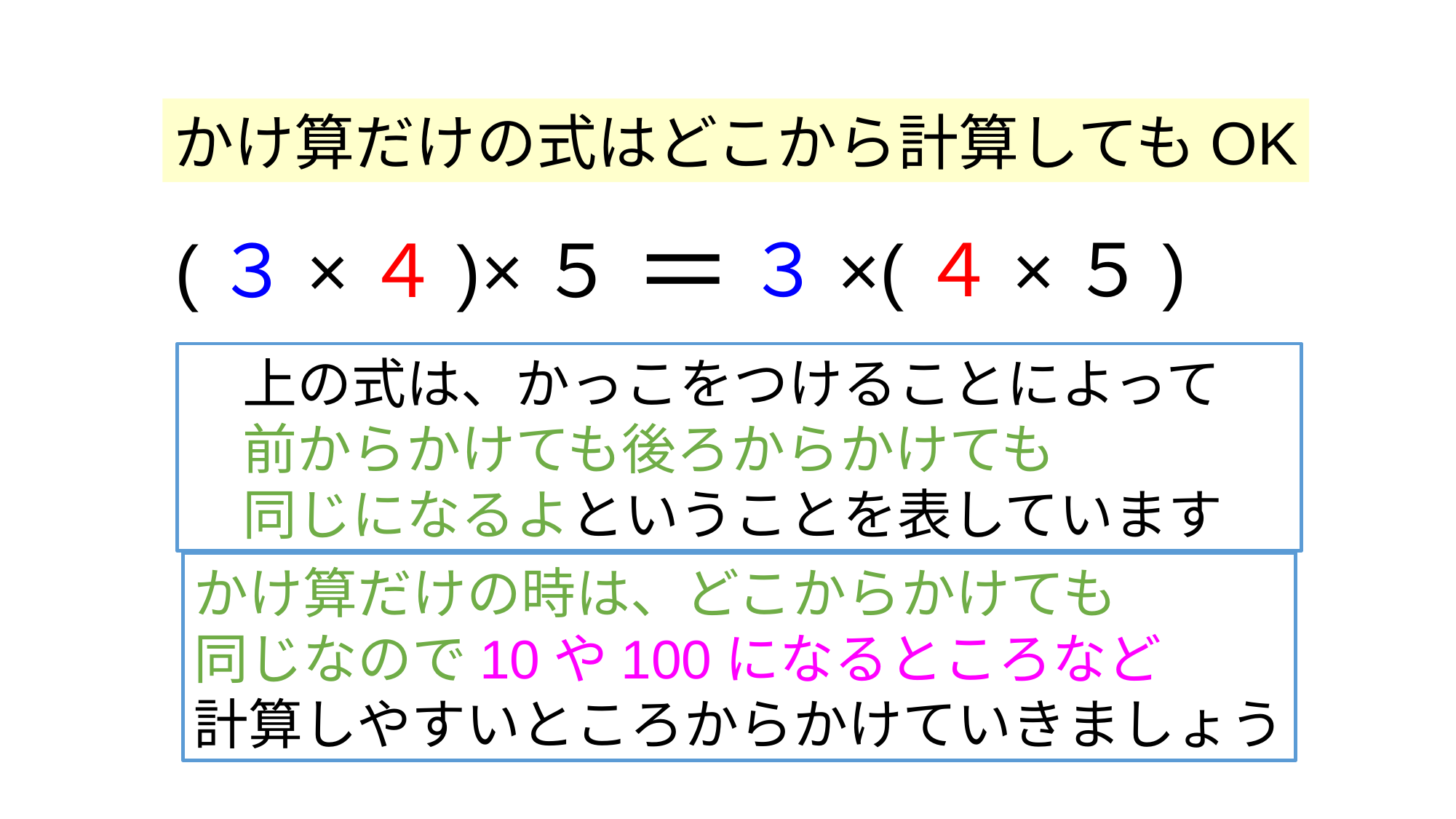

かけ算だけの式はどこから計算してもOK
＝
３×(４×５)
(３×４)×５
　上の式は、かっこをつけることによって
　前からかけても後ろからかけても
　同じになるよということを表しています
かけ算だけの時は、どこからかけても
同じなので10や100になるところなど
計算しやすいところからかけていきましょう